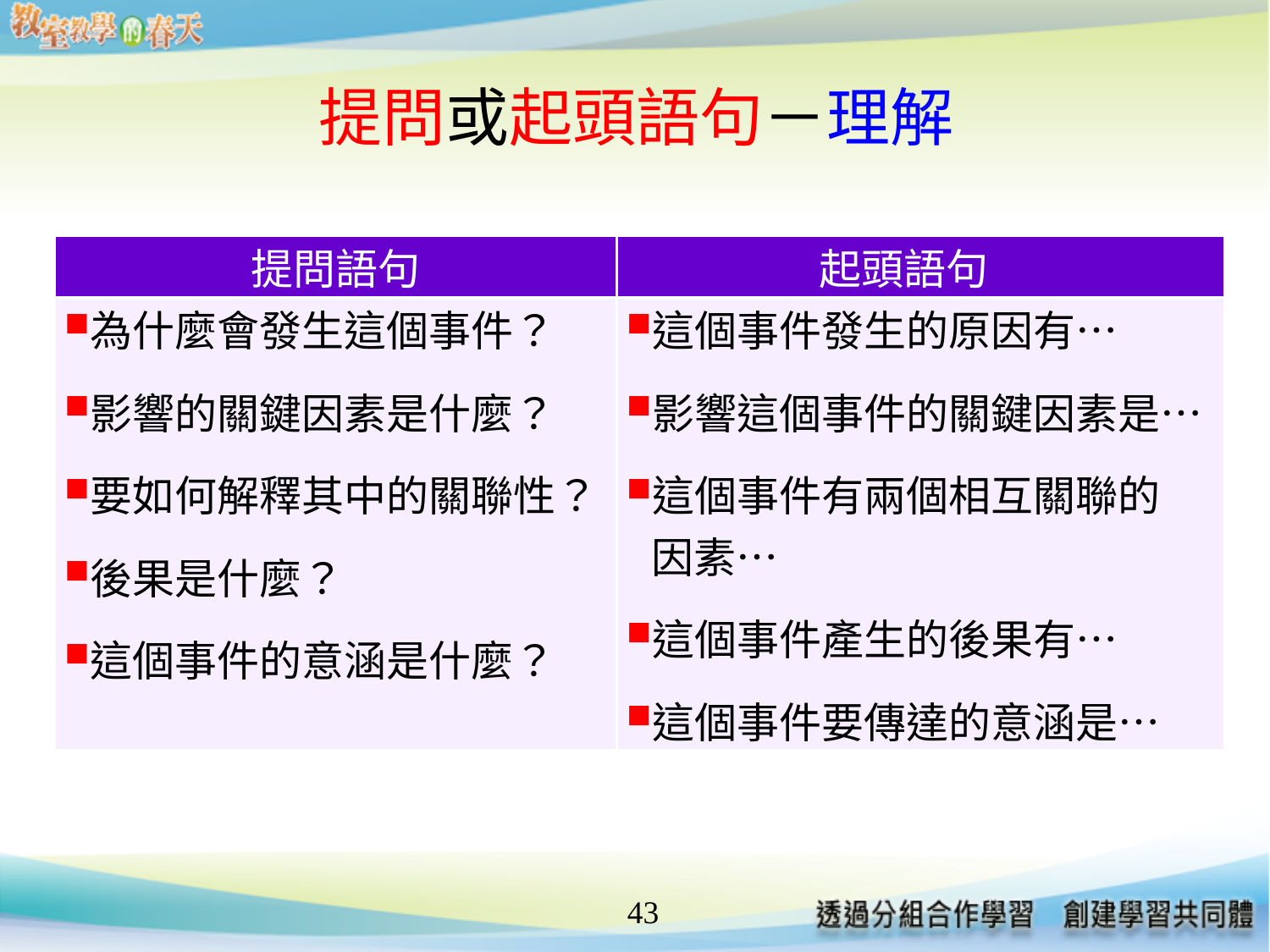

# 提問或起頭語句－理解
| 提問語句 | 起頭語句 |
| --- | --- |
| 為什麼會發生這個事件？ 影響的關鍵因素是什麼？ 要如何解釋其中的關聯性？ 後果是什麼？ 這個事件的意涵是什麼？ | 這個事件發生的原因有… 影響這個事件的關鍵因素是… 這個事件有兩個相互關聯的 因素… 這個事件產生的後果有… 這個事件要傳達的意涵是… |
43